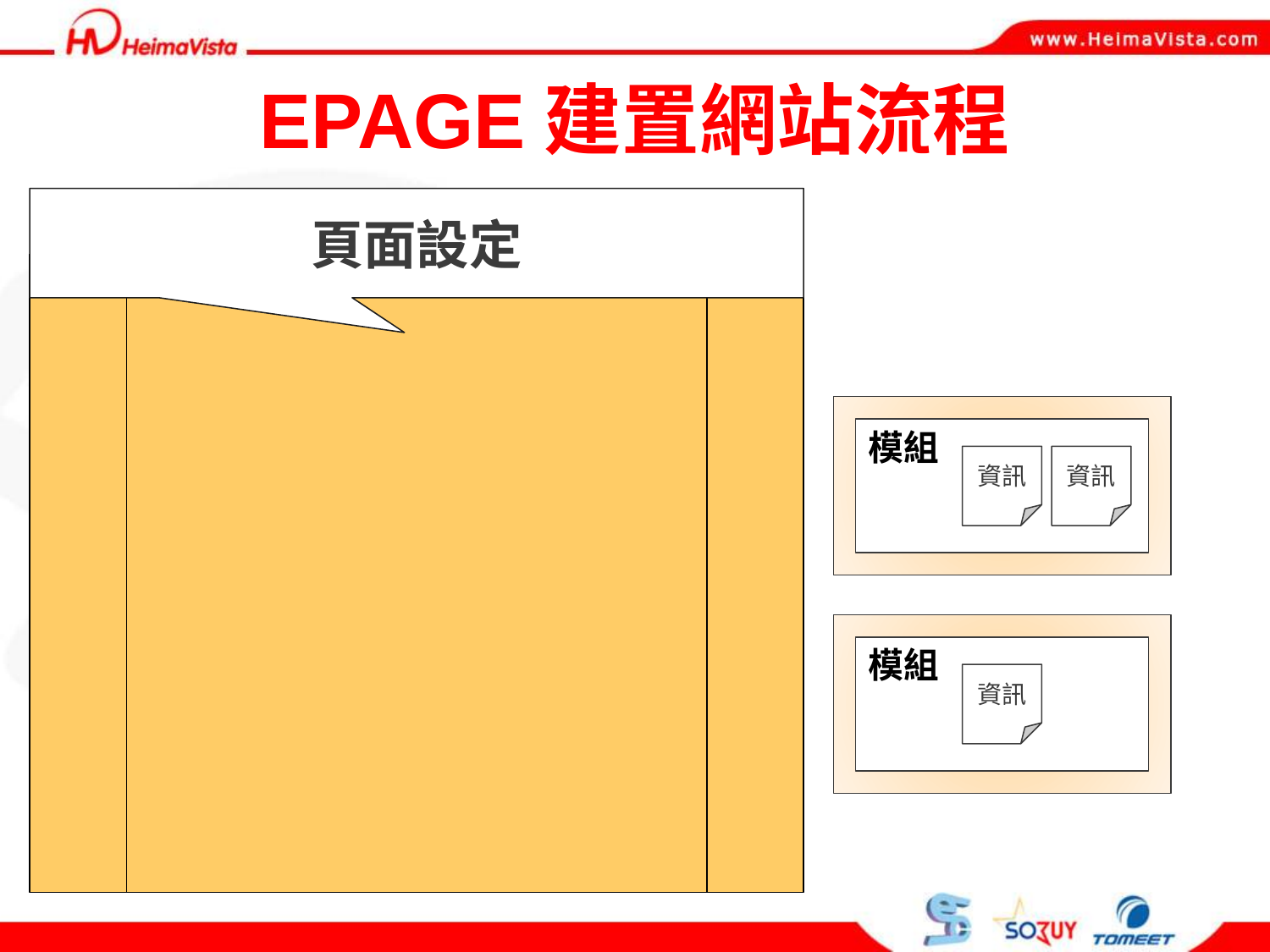

# EPAGE建置網站流程
頁面設定

模組
資訊
資訊
模組
資訊